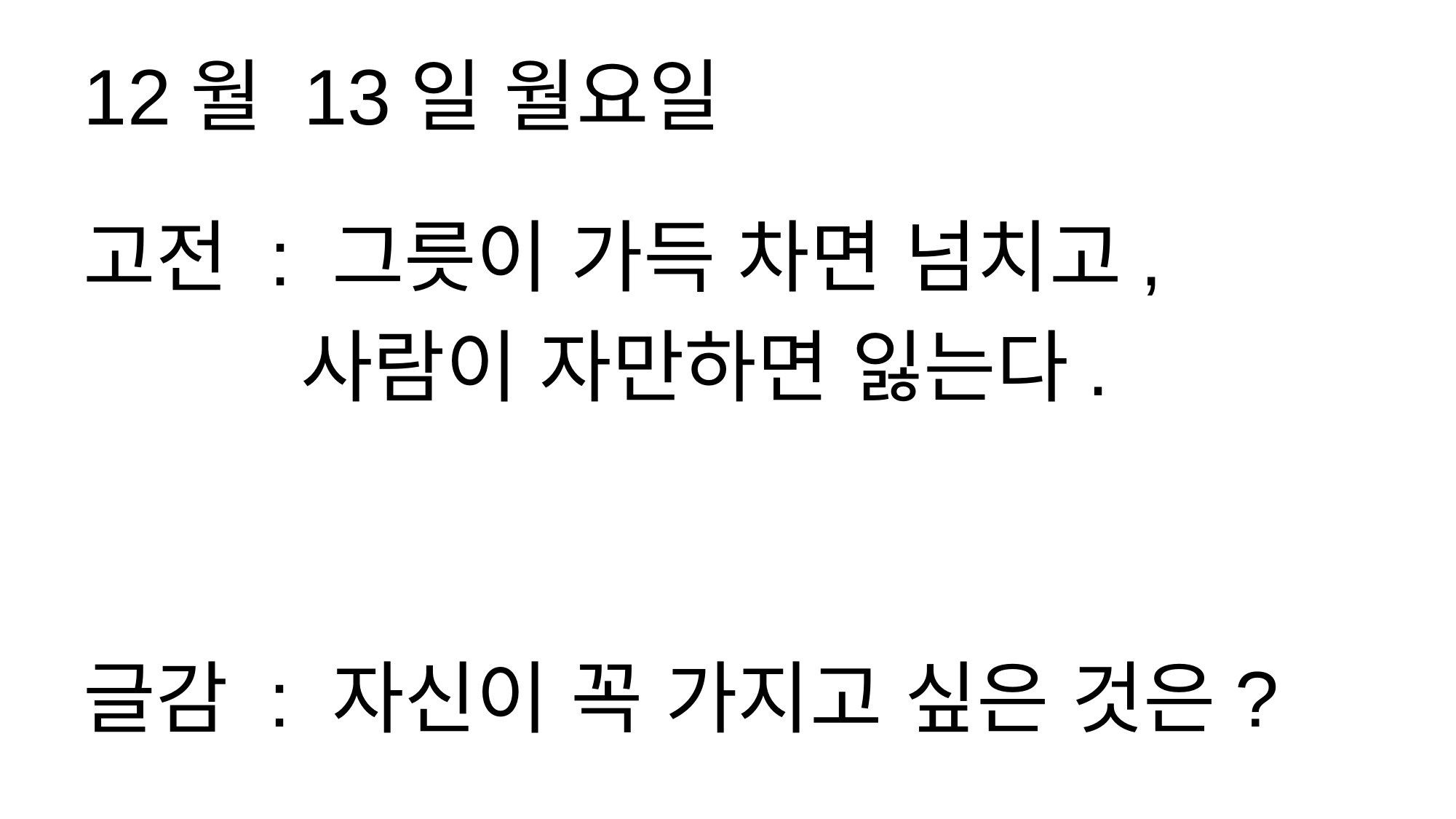

12월 13일 월요일
고전 : 그릇이 가득 차면 넘치고,
         사람이 자만하면 잃는다.
글감 : 자신이 꼭 가지고 싶은 것은?